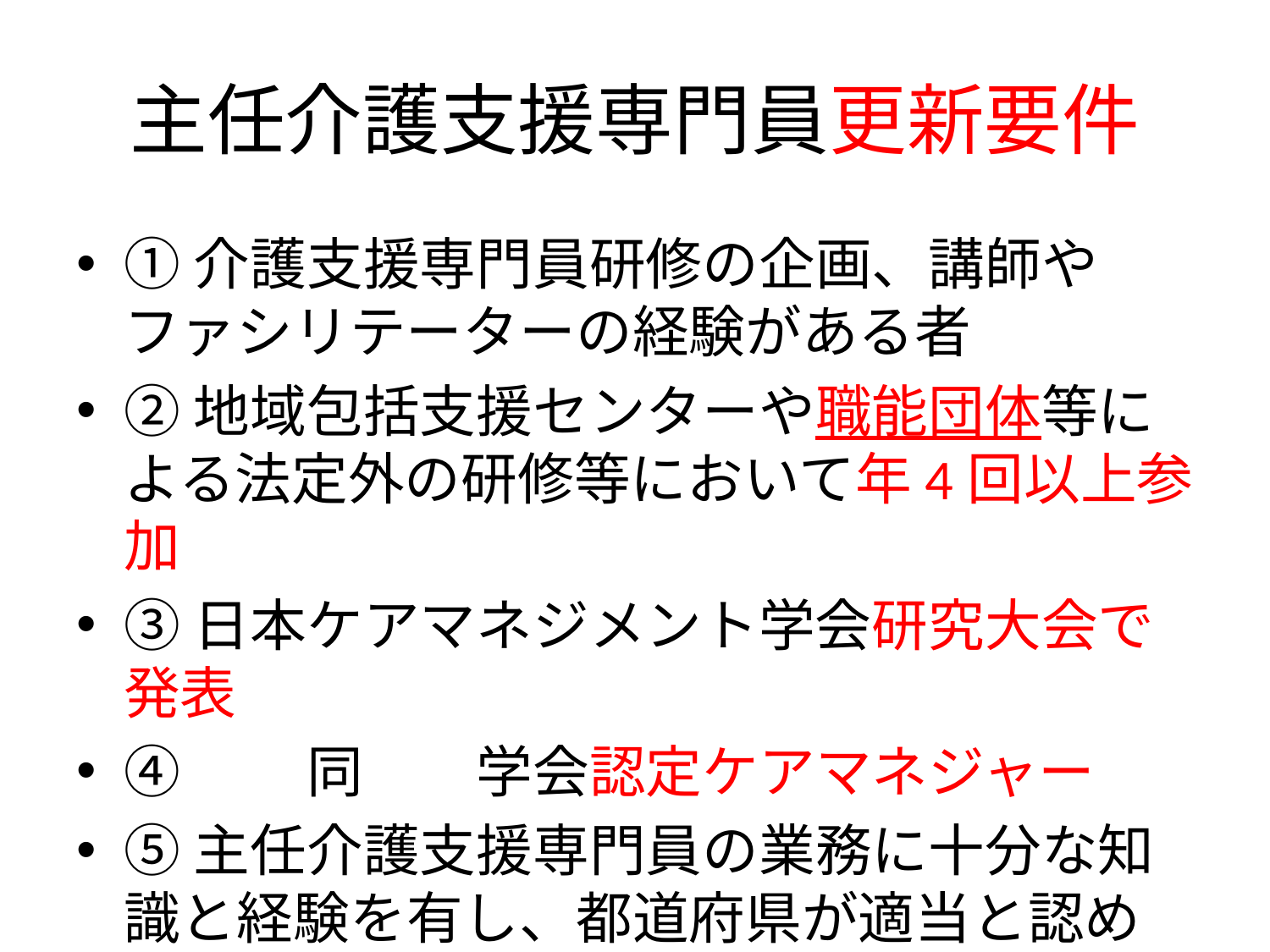

# 主任介護支援専門員更新要件
①介護支援専門員研修の企画、講師やファシリテーターの経験がある者
②地域包括支援センターや職能団体等による法定外の研修等において年4回以上参加
③日本ケアマネジメント学会研究大会で発表
④　　同　　学会認定ケアマネジャー
⑤主任介護支援専門員の業務に十分な知識と経験を有し、都道府県が適当と認める者